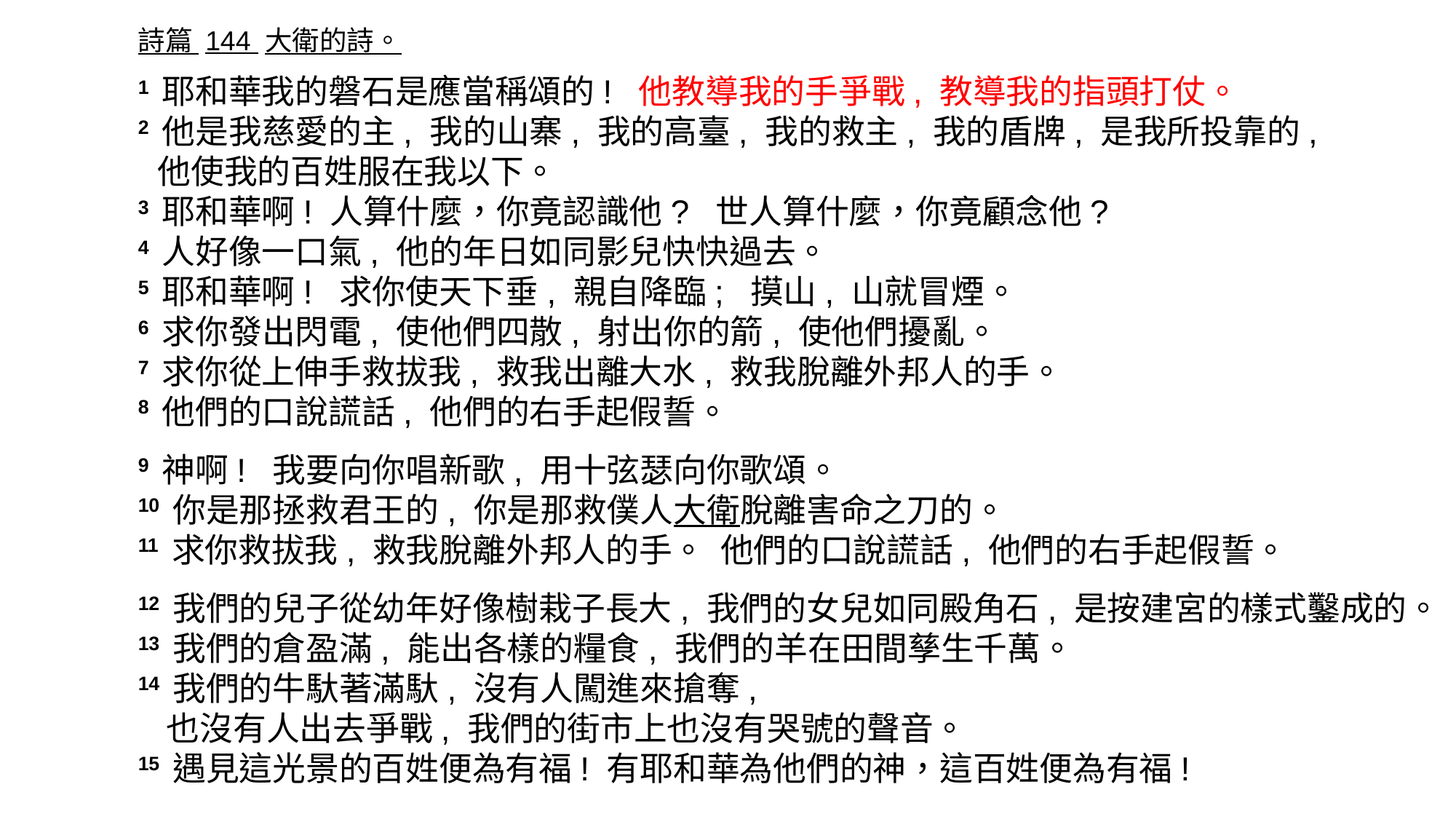

詩篇 144 大衛的詩。

1 耶和華我的磐石是應當稱頌的!  他教導我的手爭戰, 教導我的指頭打仗。
2 他是我慈愛的主, 我的山寨, 我的高臺, 我的救主, 我的盾牌, 是我所投靠的,
	他使我的百姓服在我以下。
3 耶和華啊! 人算什麼，你竟認識他?  世人算什麼，你竟顧念他?
4 人好像一口氣, 他的年日如同影兒快快過去。
5 耶和華啊!  求你使天下垂, 親自降臨;  摸山, 山就冒煙。
6 求你發出閃電, 使他們四散, 射出你的箭, 使他們擾亂。
7 求你從上伸手救拔我, 救我出離大水, 救我脫離外邦人的手。
8 他們的口說謊話, 他們的右手起假誓。

9 神啊!  我要向你唱新歌, 用十弦瑟向你歌頌。
10 你是那拯救君王的, 你是那救僕人大衛脫離害命之刀的。
11 求你救拔我, 救我脫離外邦人的手。  他們的口說謊話, 他們的右手起假誓。

12 我們的兒子從幼年好像樹栽子長大, 我們的女兒如同殿角石, 是按建宮的樣式鑿成的。
13 我們的倉盈滿, 能出各樣的糧食, 我們的羊在田間孳生千萬。
14 我們的牛馱著滿馱, 沒有人闖進來搶奪,
	也沒有人出去爭戰, 我們的街市上也沒有哭號的聲音。
15 遇見這光景的百姓便為有福! 有耶和華為他們的神，這百姓便為有福!